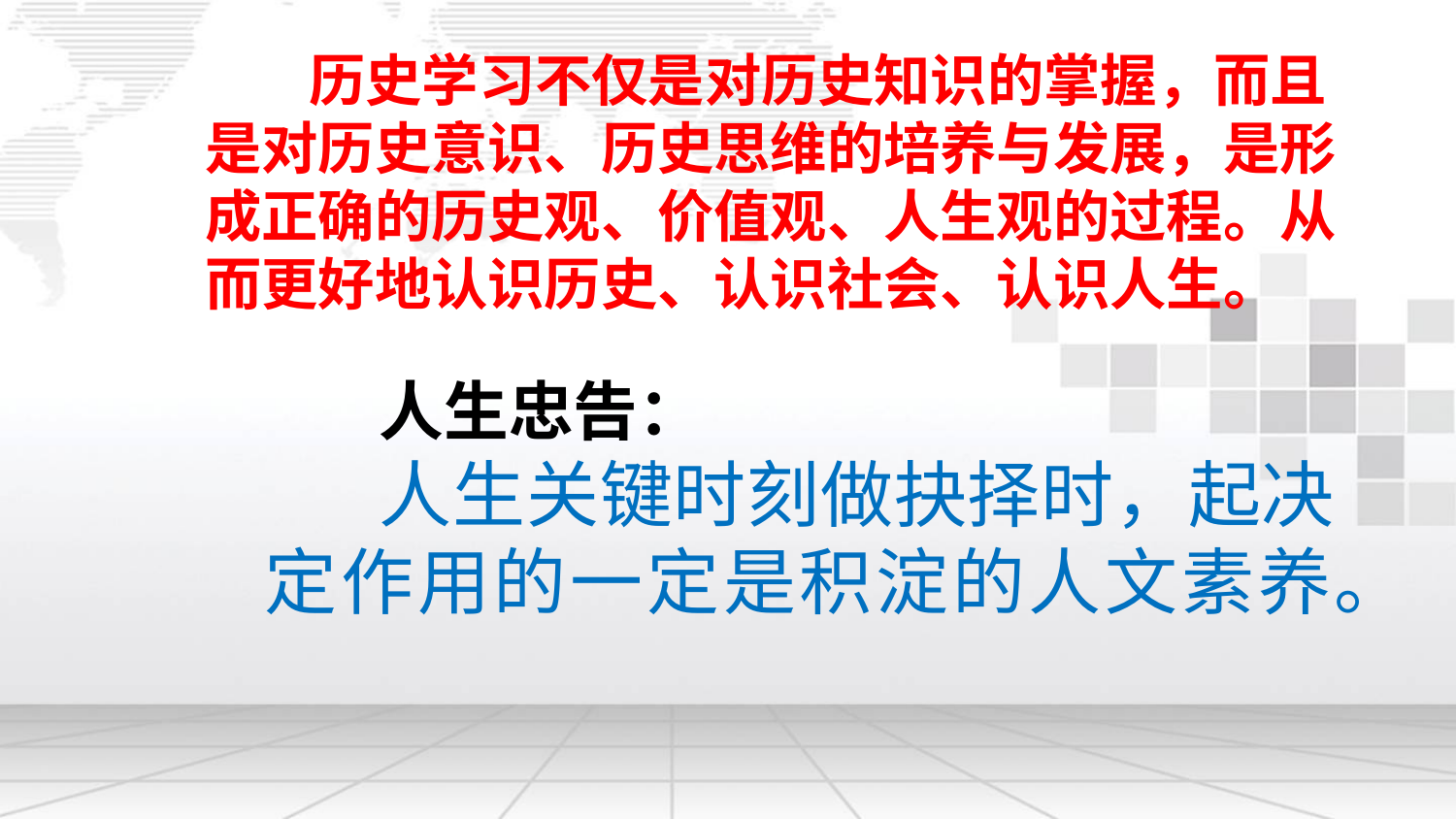

历史学习不仅是对历史知识的掌握，而且是对历史意识、历史思维的培养与发展，是形成正确的历史观、价值观、人生观的过程。从而更好地认识历史、认识社会、认识人生。
人生忠告：
人生关键时刻做抉择时，起决定作用的一定是积淀的人文素养。